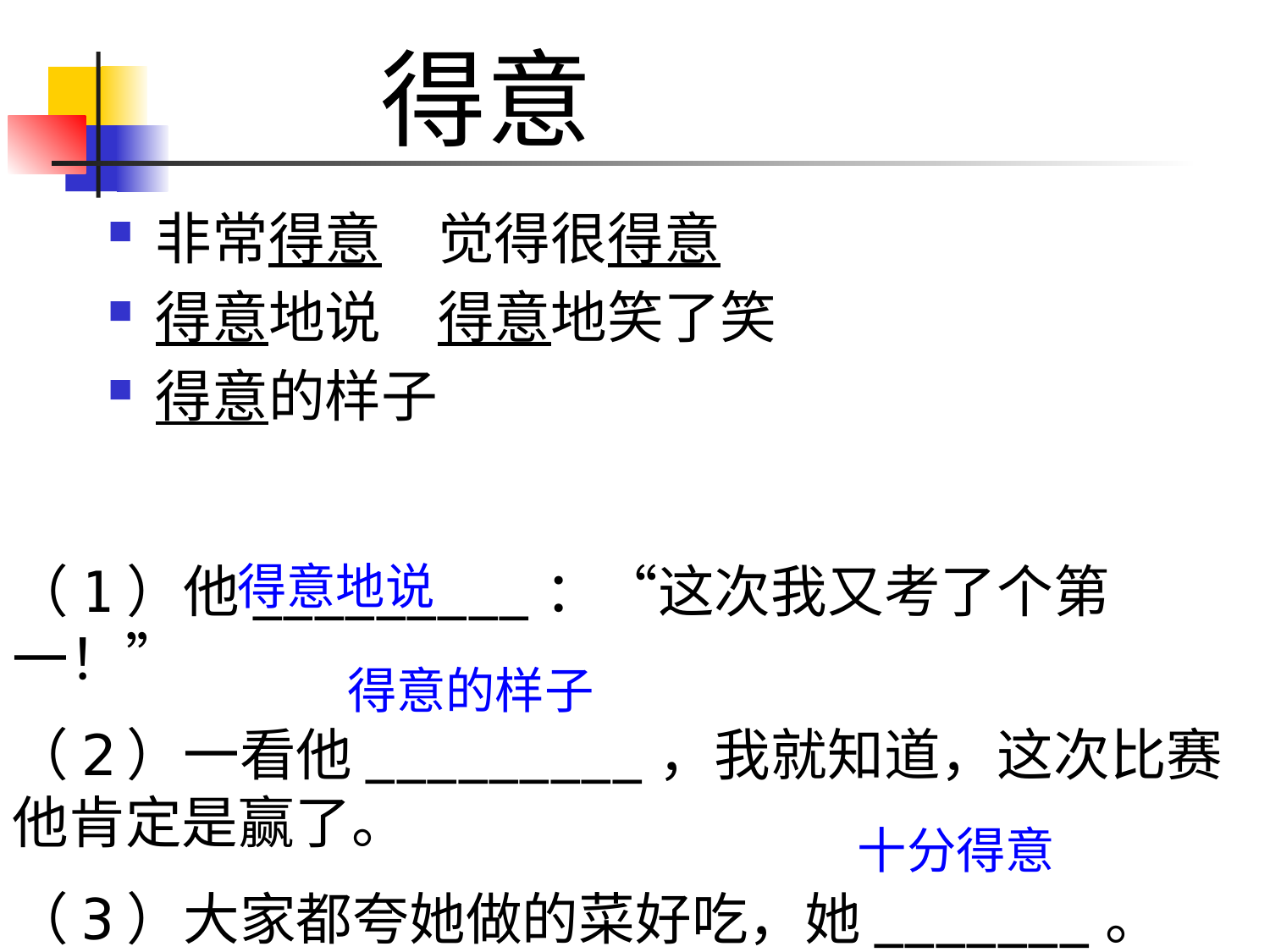

# 得意
非常得意　觉得很得意
得意地说　得意地笑了笑
得意的样子
（1）他_________：“这次我又考了个第一！”
（2）一看他_________，我就知道，这次比赛他肯定是赢了。
（3）大家都夸她做的菜好吃，她_______。
得意地说
得意的样子
十分得意